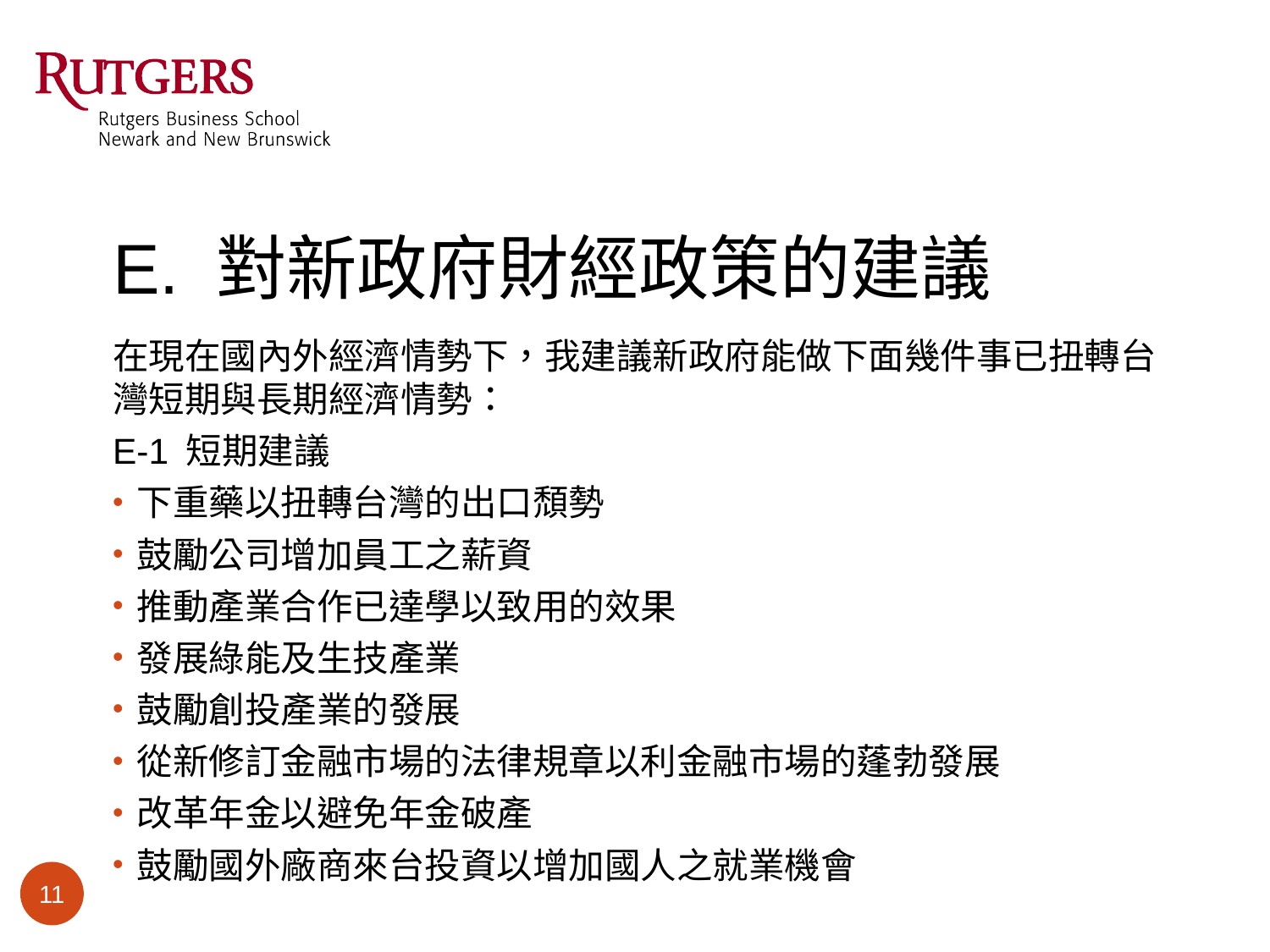

# E. 對新政府財經政策的建議
在現在國內外經濟情勢下，我建議新政府能做下面幾件事已扭轉台灣短期與長期經濟情勢：
E-1 短期建議
 下重藥以扭轉台灣的出口頹勢
 鼓勵公司增加員工之薪資
 推動產業合作已達學以致用的效果
 發展綠能及生技產業
 鼓勵創投產業的發展
 從新修訂金融市場的法律規章以利金融市場的蓬勃發展
 改革年金以避免年金破產
 鼓勵國外廠商來台投資以增加國人之就業機會
11